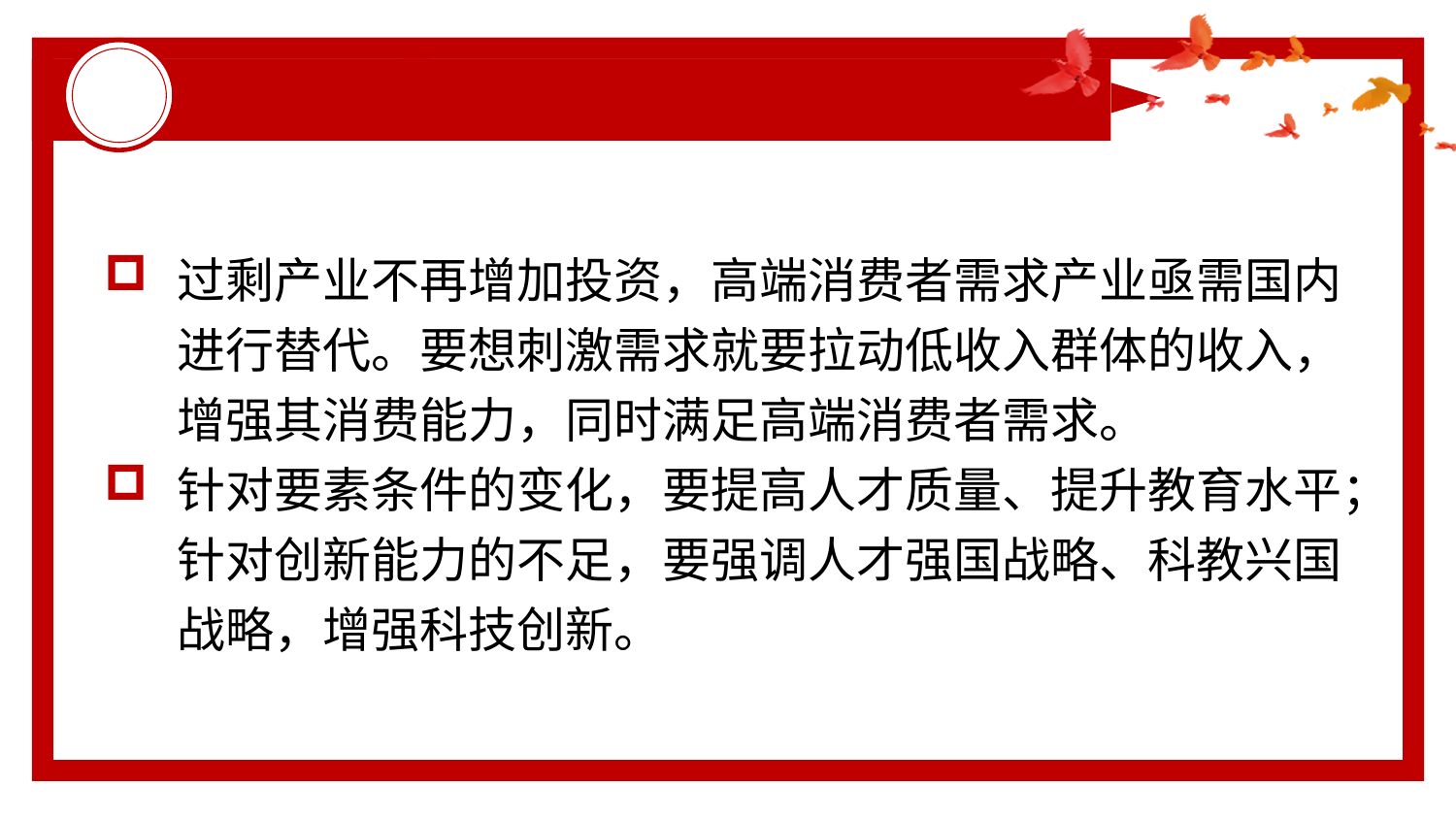

过剩产业不再增加投资，高端消费者需求产业亟需国内进行替代。要想刺激需求就要拉动低收入群体的收入，增强其消费能力，同时满足高端消费者需求。
针对要素条件的变化，要提高人才质量、提升教育水平；针对创新能力的不足，要强调人才强国战略、科教兴国战略，增强科技创新。